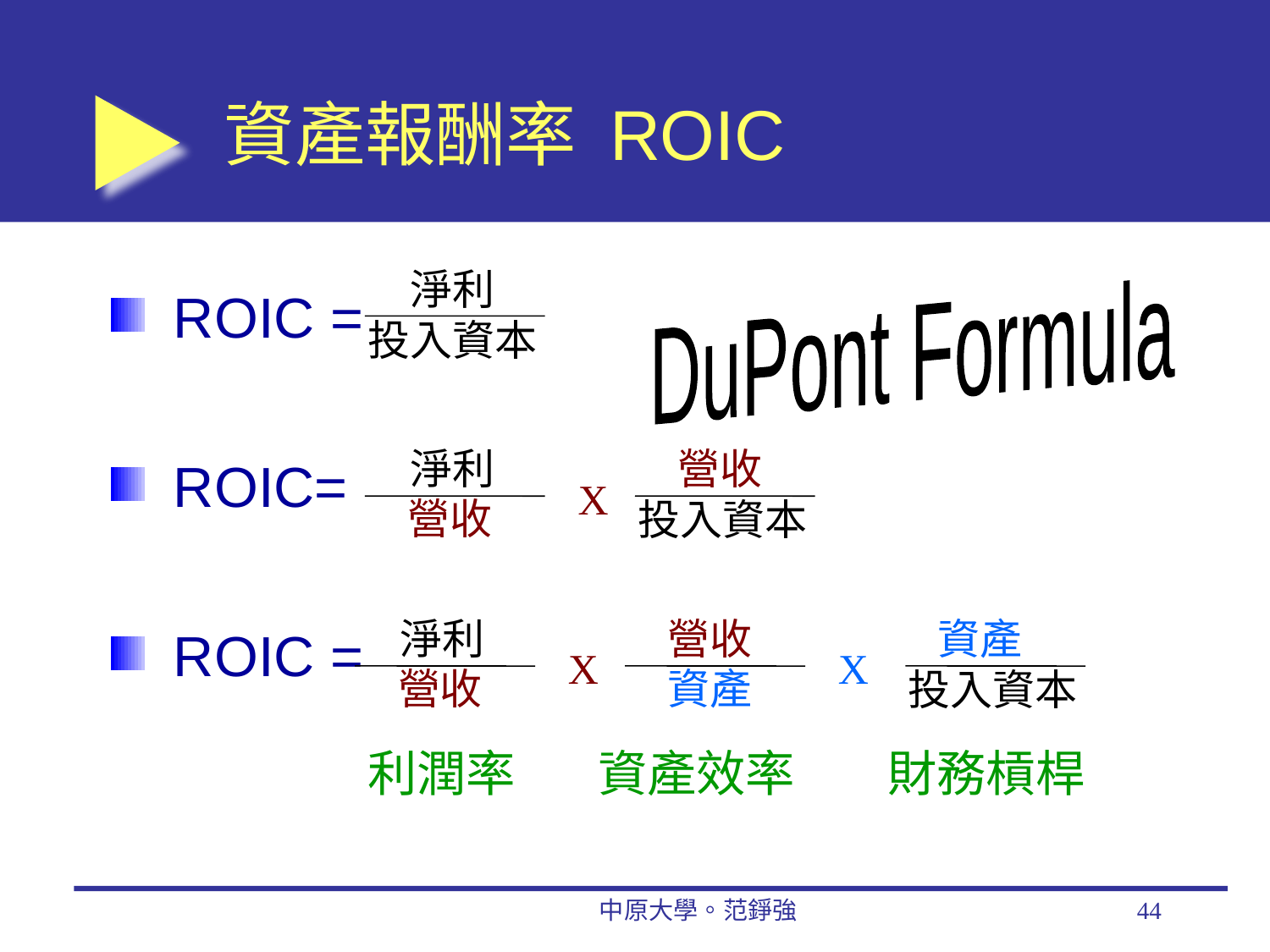

# 資產報酬率 ROIC
淨利
投入資本

ROIC =

ROIC=

ROIC =

DuPont Formula
淨利

營收
X
營收

投入資本

淨利

營收
X
營收

投入資本

資產
X
資產
利潤率
資產效率
財務槓桿
中原大學。范錚強
44